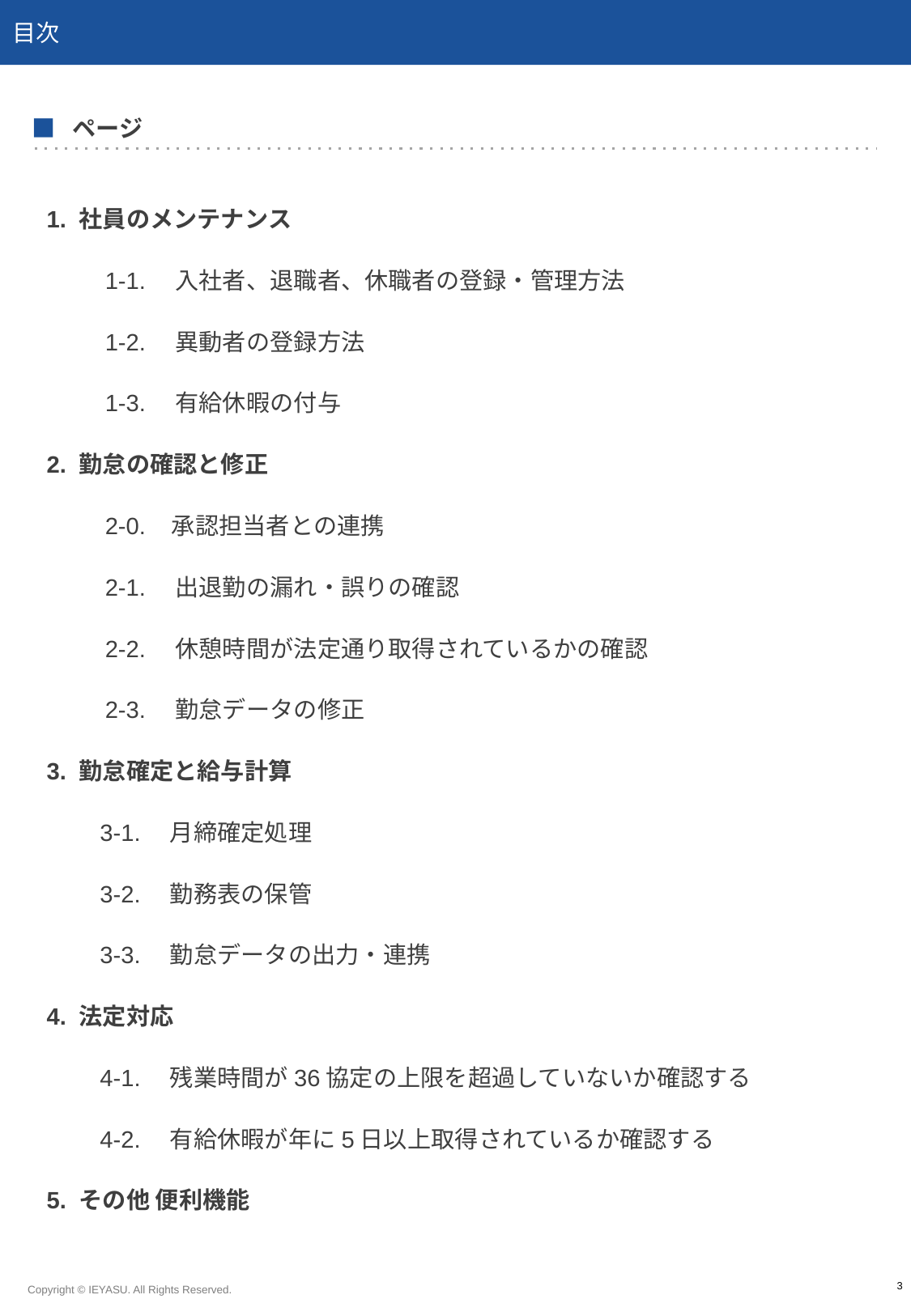

# 目次
■  ページ
1. 社員のメンテナンス
　　 1-1.　入社者、退職者、休職者の登録・管理方法
　　 1-2.　異動者の登録方法
　　 1-3.　有給休暇の付与
2. 勤怠の確認と修正
　　 2-0.   承認担当者との連携
　　 2-1.　出退勤の漏れ・誤りの確認
　　 2-2.　休憩時間が法定通り取得されているかの確認
　　 2-3.　勤怠データの修正
3. 勤怠確定と給与計算
　　3-1.　月締確定処理
　　3-2.　勤務表の保管
　　3-3.　勤怠データの出力・連携
4. 法定対応
　　4-1.　残業時間が36協定の上限を超過していないか確認する
　　4-2.　有給休暇が年に5日以上取得されているか確認する
5. その他 便利機能